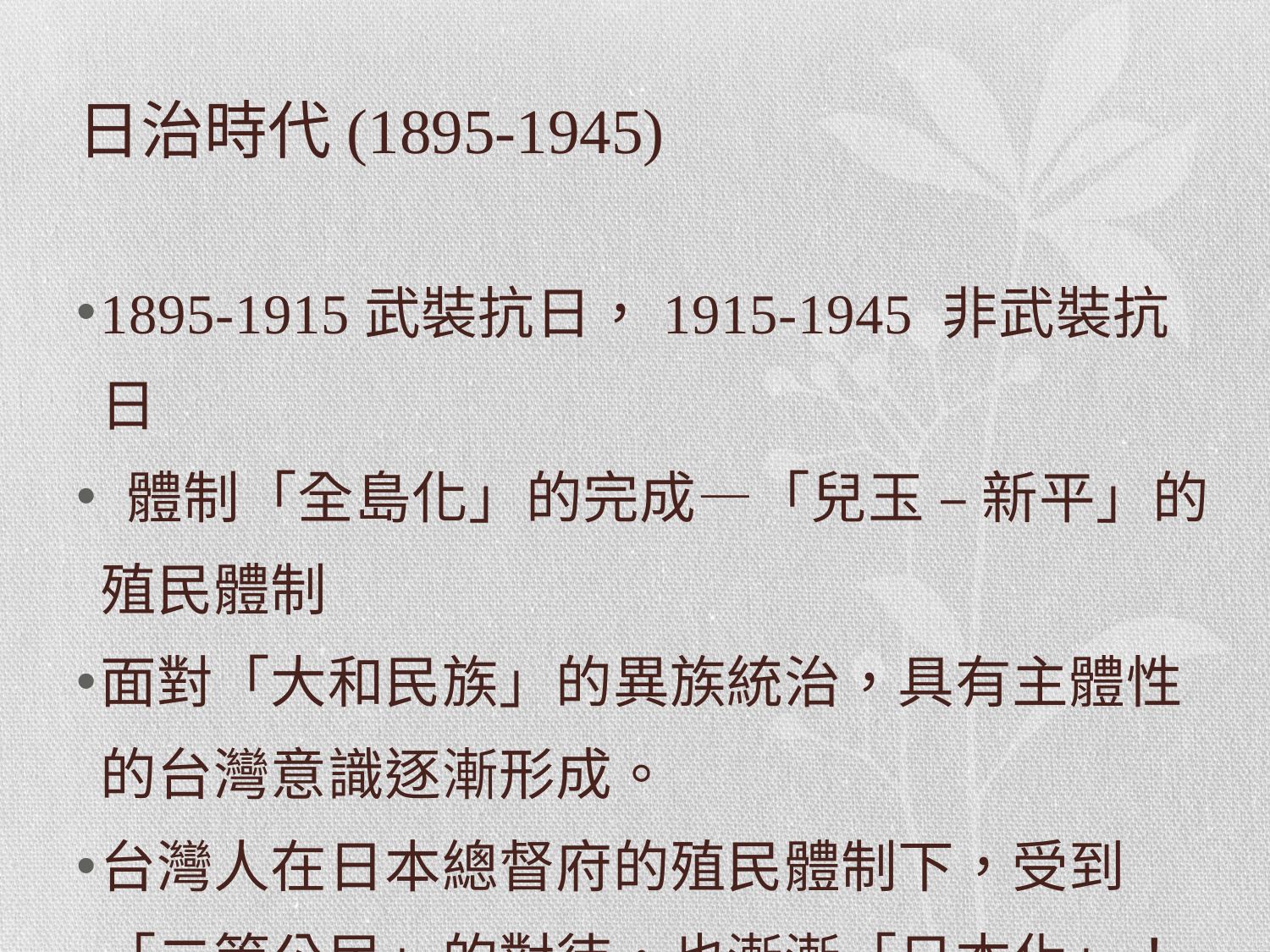

# 日治時代(1895-1945)
1895-1915武裝抗日，1915-1945 非武裝抗日
 體制「全島化」的完成—「兒玉 – 新平」的殖民體制
面對「大和民族」的異族統治，具有主體性的台灣意識逐漸形成。
台灣人在日本總督府的殖民體制下，受到「二等公民」的對待，也漸漸「日本化」！